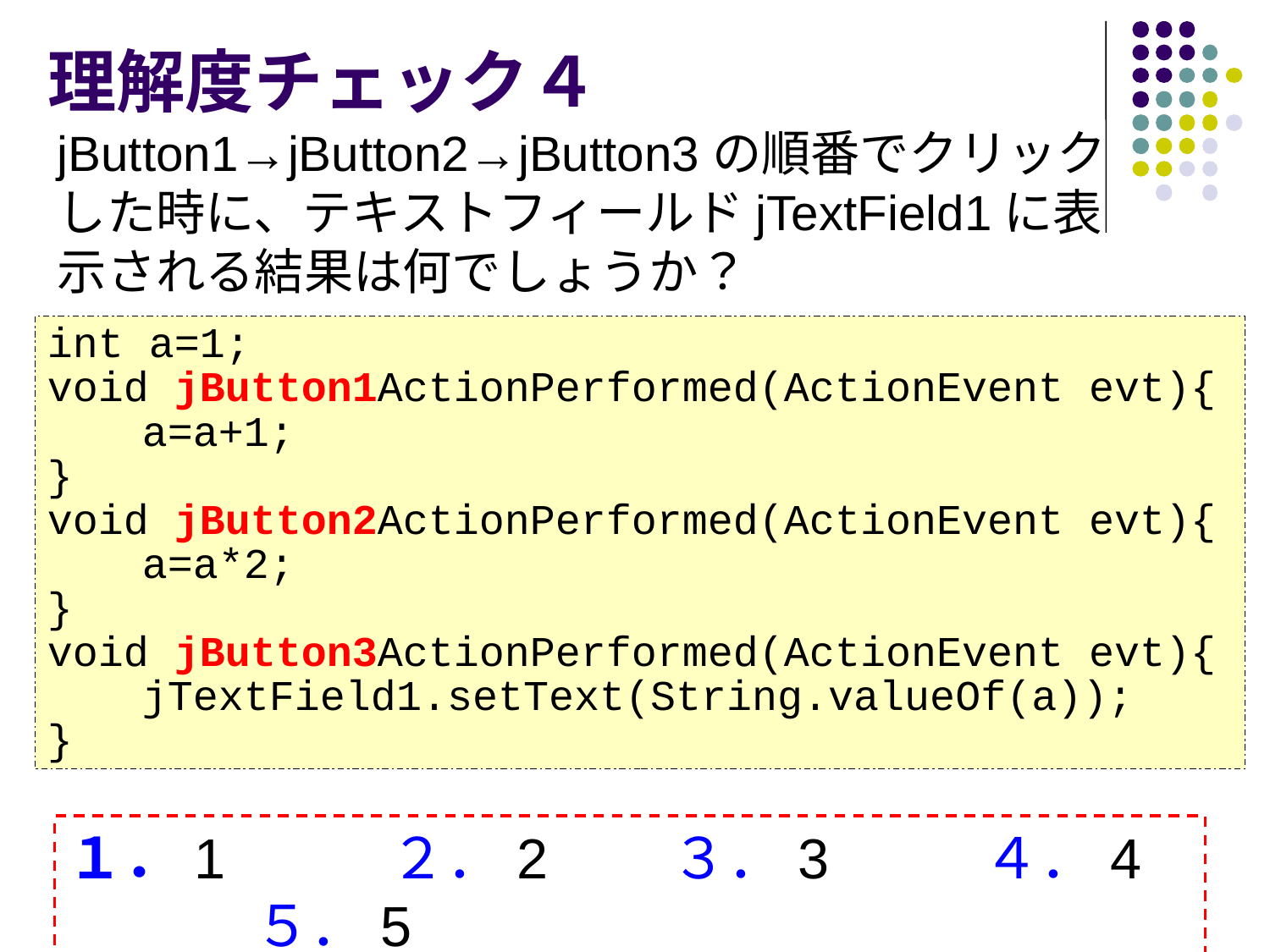

# 理解度チェック４
jButton1→jButton2→jButton3の順番でクリックした時に、テキストフィールドjTextField1に表示される結果は何でしょうか？
int a=1;
void jButton1ActionPerformed(ActionEvent evt){
　　a=a+1;
}
void jButton2ActionPerformed(ActionEvent evt){
　　a=a*2;
}
void jButton3ActionPerformed(ActionEvent evt){
　　jTextField1.setText(String.valueOf(a));
}
１．1  　     ２．2       ３．3         ４．4           ５．5